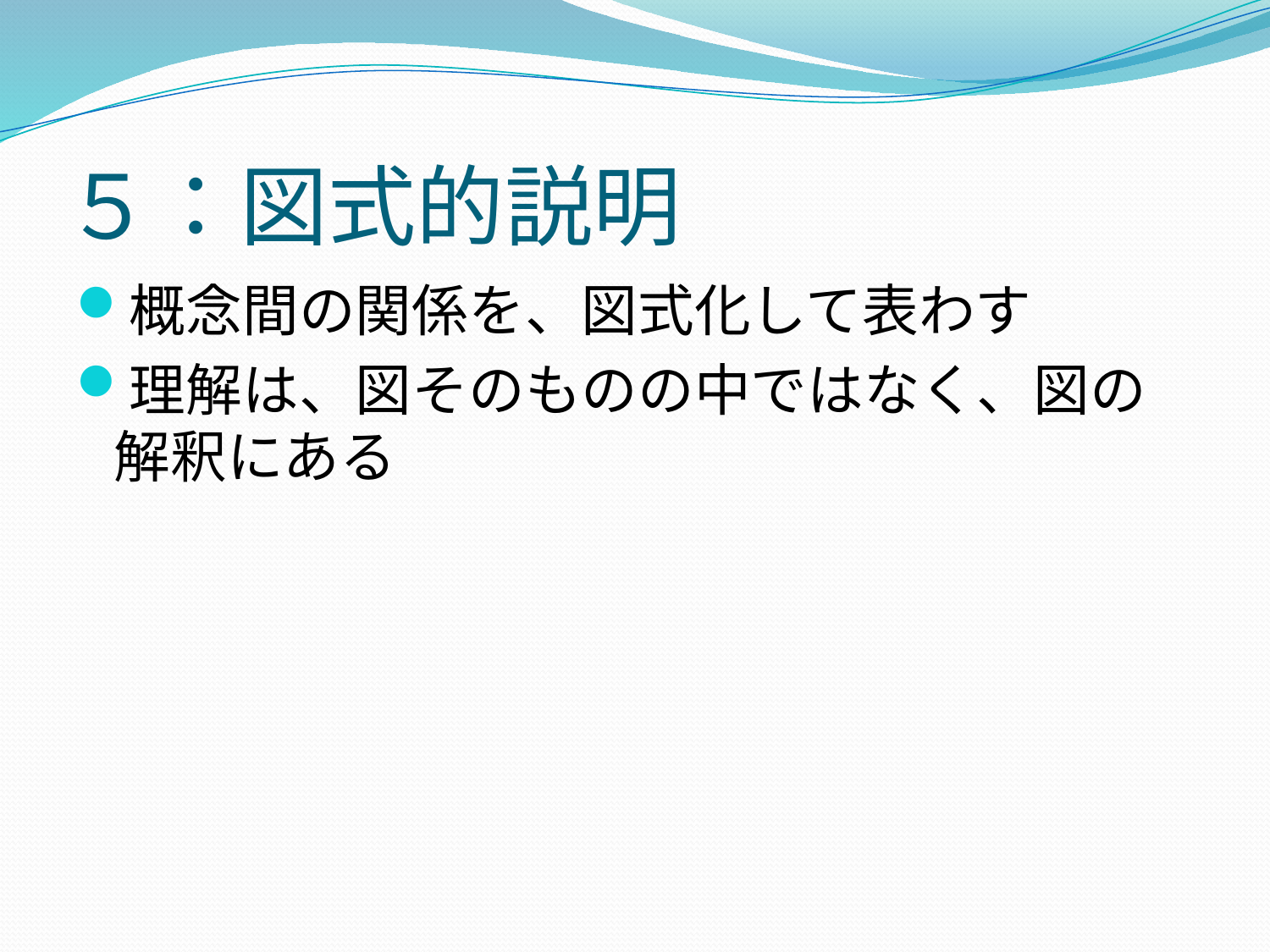

# ５：図式的説明
概念間の関係を、図式化して表わす
理解は、図そのものの中ではなく、図の解釈にある